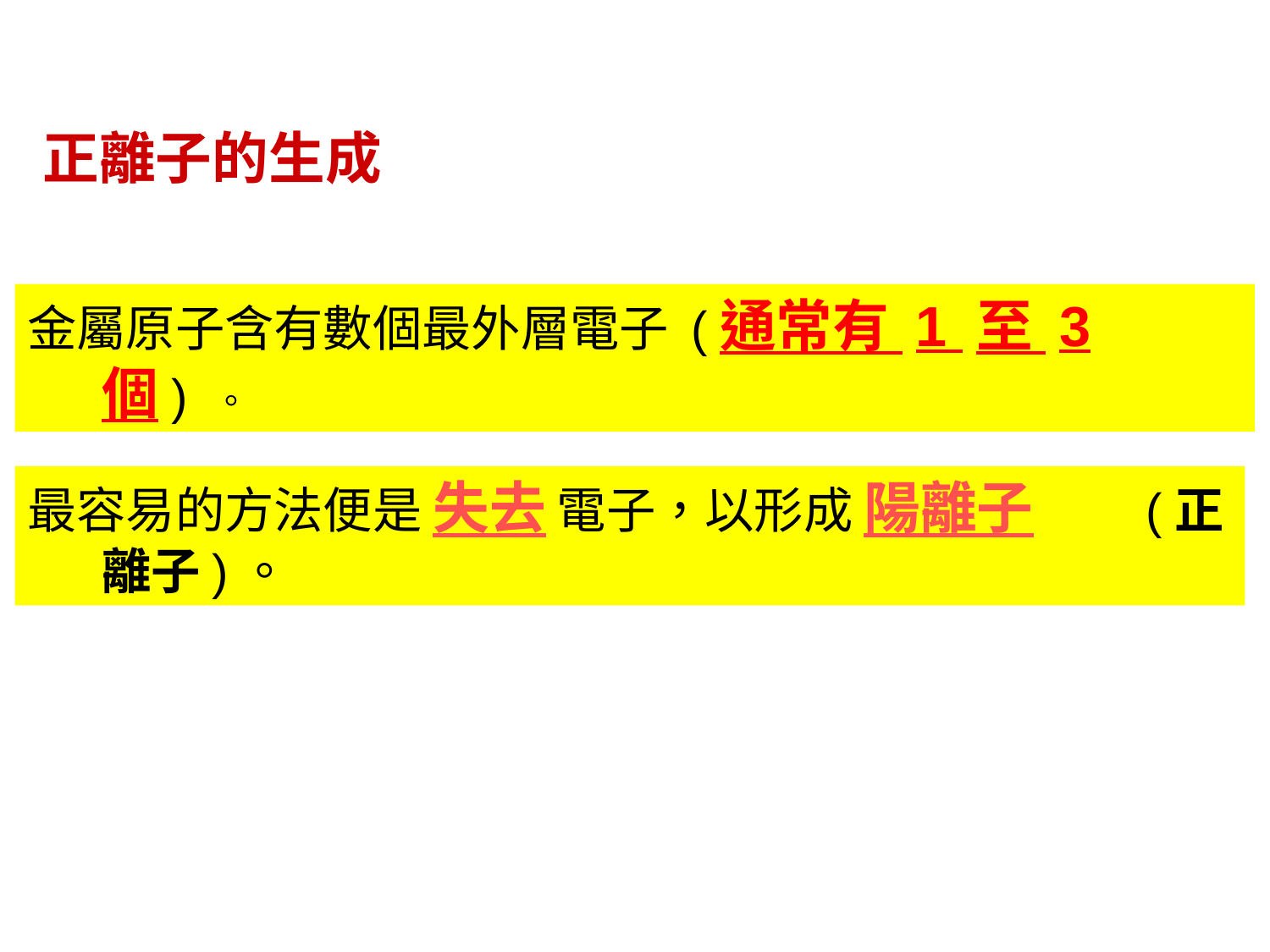

正離子的生成
金屬原子含有數個最外層電子 (通常有 1 至 3 個) 。
最容易的方法便是 失去 電子，以形成 陽離子         (正離子)。